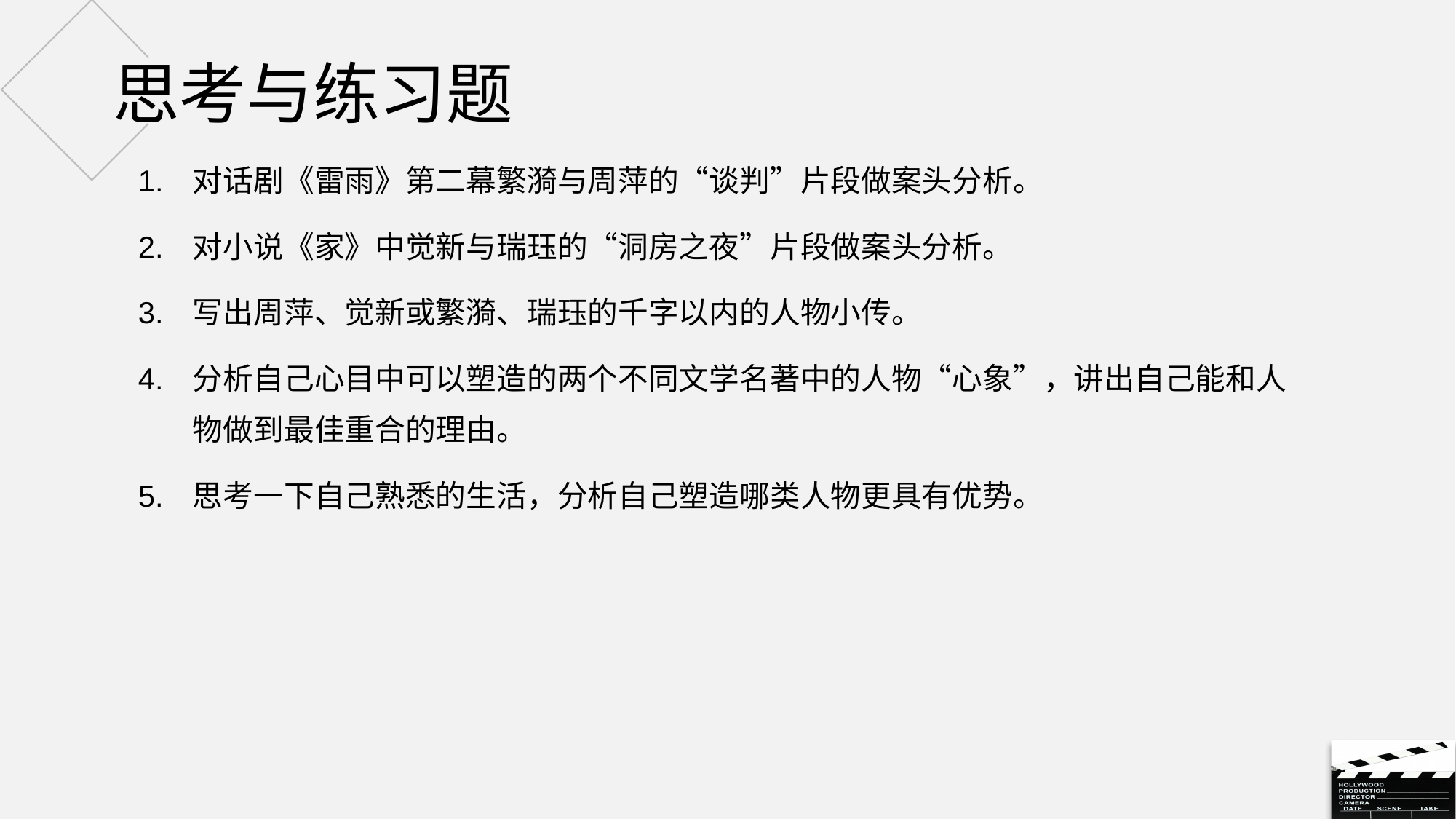

# 思考与练习题
对话剧《雷雨》第二幕繁漪与周萍的“谈判”片段做案头分析。
对小说《家》中觉新与瑞珏的“洞房之夜”片段做案头分析。
写出周萍、觉新或繁漪、瑞珏的千字以内的人物小传。
分析自己心目中可以塑造的两个不同文学名著中的人物“心象”，讲出自己能和人物做到最佳重合的理由。
思考一下自己熟悉的生活，分析自己塑造哪类人物更具有优势。